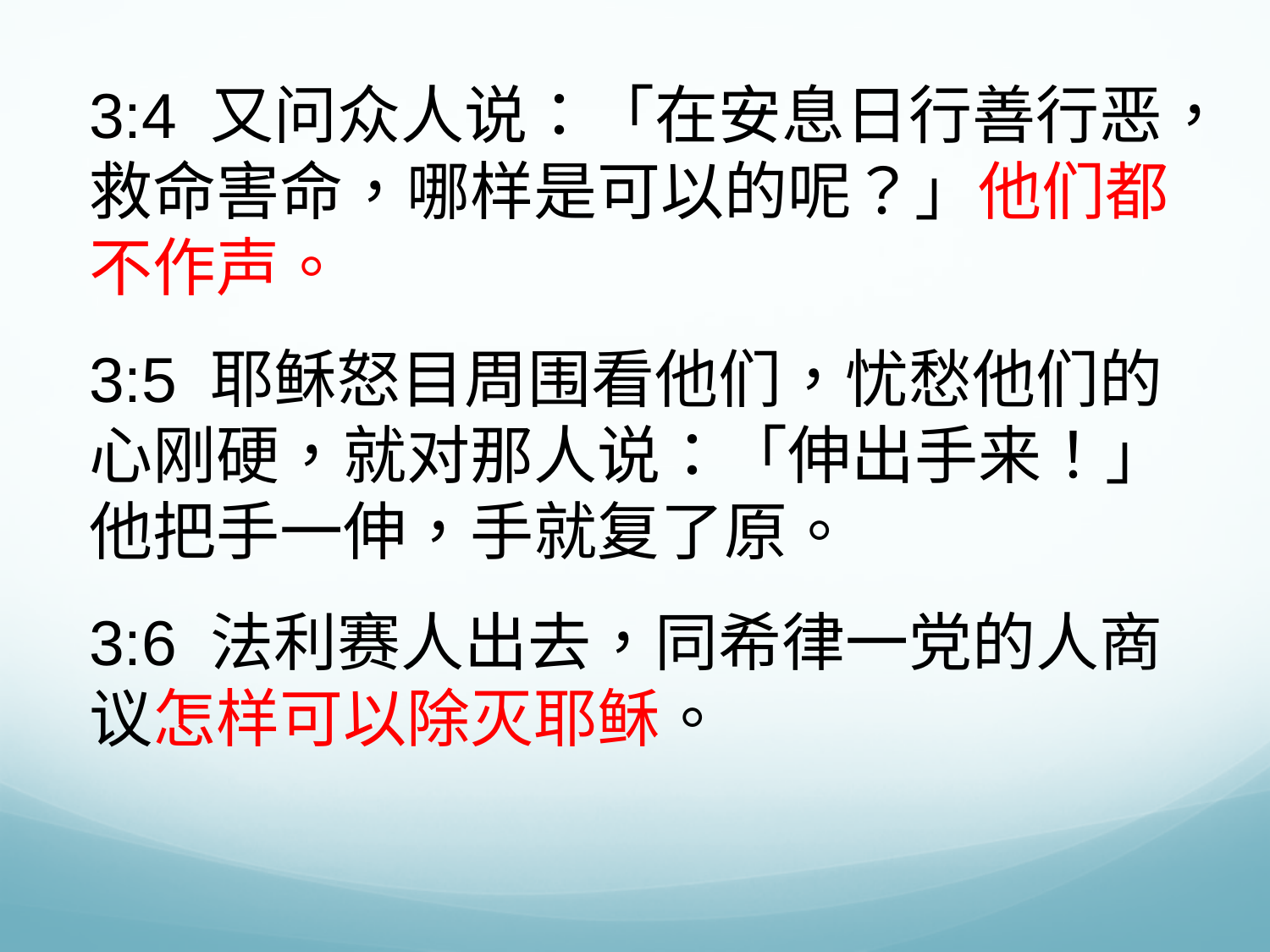

3:4 又问众人说：「在安息日行善行恶，救命害命，哪样是可以的呢？」他们都不作声。
3:5 耶稣怒目周围看他们，忧愁他们的心刚硬，就对那人说：「伸出手来！」他把手一伸，手就复了原。
3:6 法利赛人出去，同希律一党的人商议怎样可以除灭耶稣。